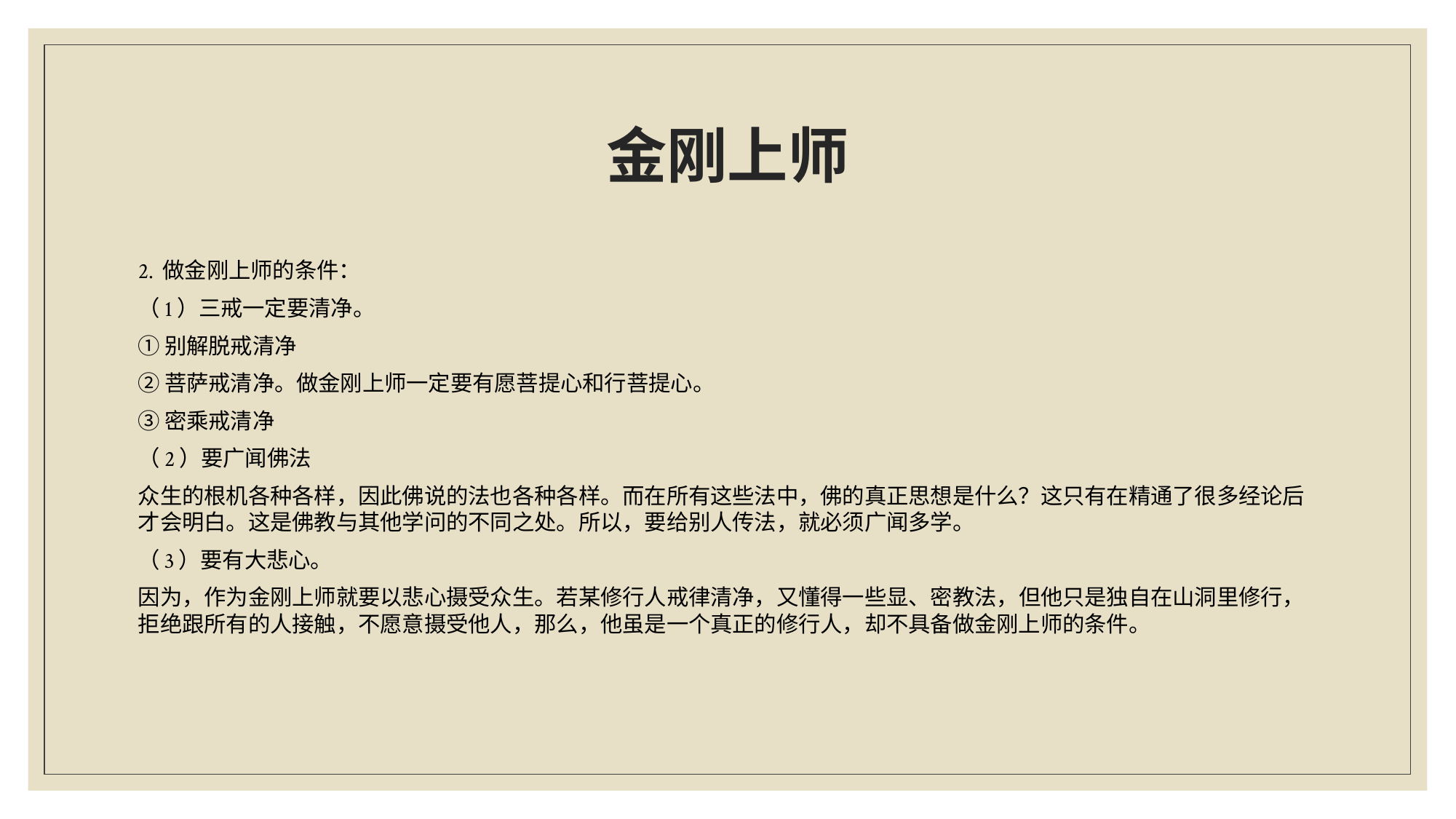

# 金刚上师
2. 做金刚上师的条件：
（1）三戒一定要清净。
①别解脱戒清净
②菩萨戒清净。做金刚上师一定要有愿菩提心和行菩提心。
③密乘戒清净
（2）要广闻佛法
众生的根机各种各样，因此佛说的法也各种各样。而在所有这些法中，佛的真正思想是什么？这只有在精通了很多经论后才会明白。这是佛教与其他学问的不同之处。所以，要给别人传法，就必须广闻多学。
（3）要有大悲心。
因为，作为金刚上师就要以悲心摄受众生。若某修行人戒律清净，又懂得一些显、密教法，但他只是独自在山洞里修行，拒绝跟所有的人接触，不愿意摄受他人，那么，他虽是一个真正的修行人，却不具备做金刚上师的条件。